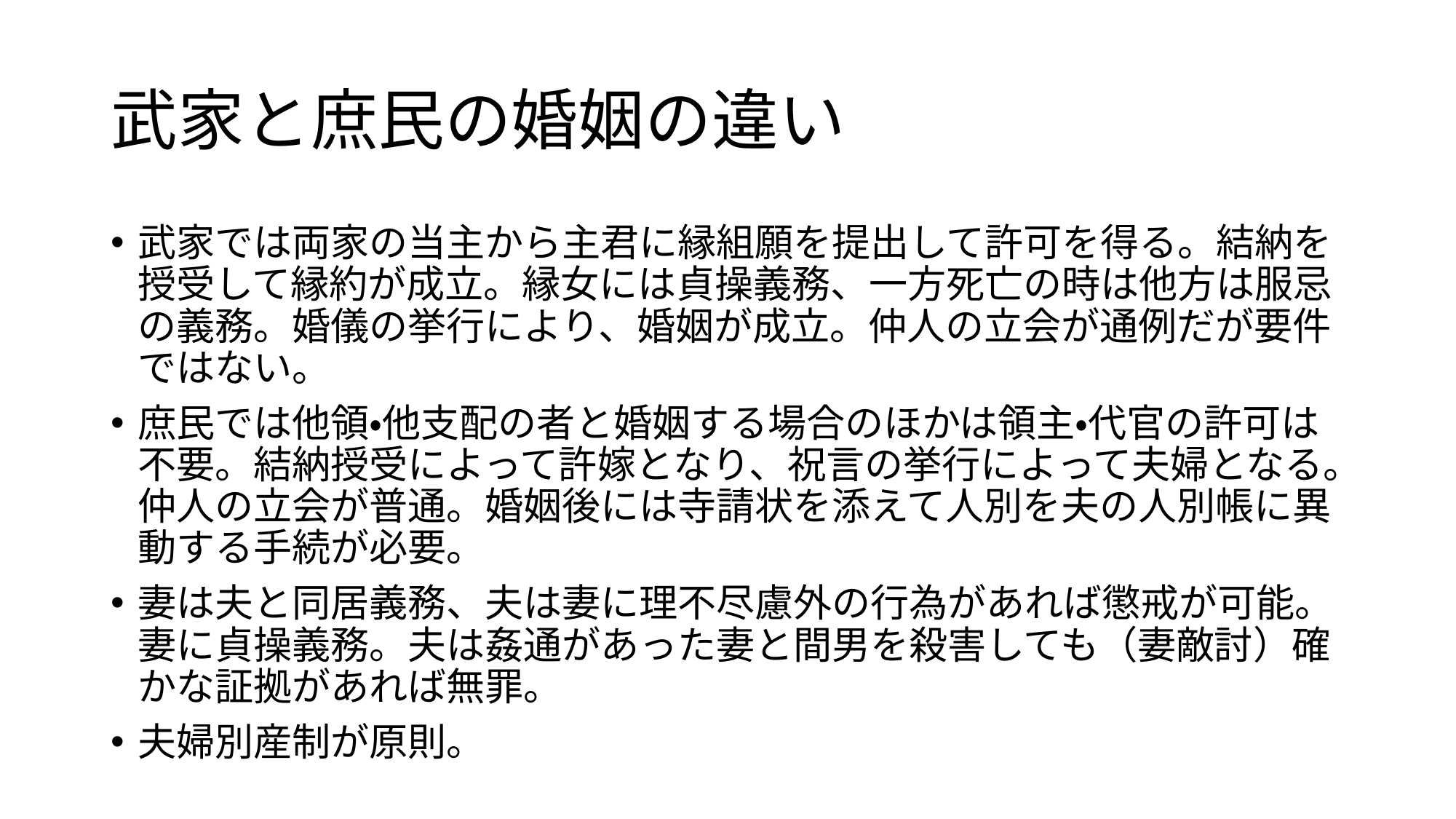

# 武家と庶民の婚姻の違い
武家では両家の当主から主君に縁組願を提出して許可を得る。結納を授受して縁約が成立。縁女には貞操義務、一方死亡の時は他方は服忌の義務。婚儀の挙行により、婚姻が成立。仲人の立会が通例だが要件ではない。
庶民では他領・他支配の者と婚姻する場合のほかは領主・代官の許可は不要。結納授受によって許嫁となり、祝言の挙行によって夫婦となる。仲人の立会が普通。婚姻後には寺請状を添えて人別を夫の人別帳に異動する手続が必要。
妻は夫と同居義務、夫は妻に理不尽慮外の行為があれば懲戒が可能。妻に貞操義務。夫は姦通があった妻と間男を殺害しても（妻敵討）確かな証拠があれば無罪。
夫婦別産制が原則。